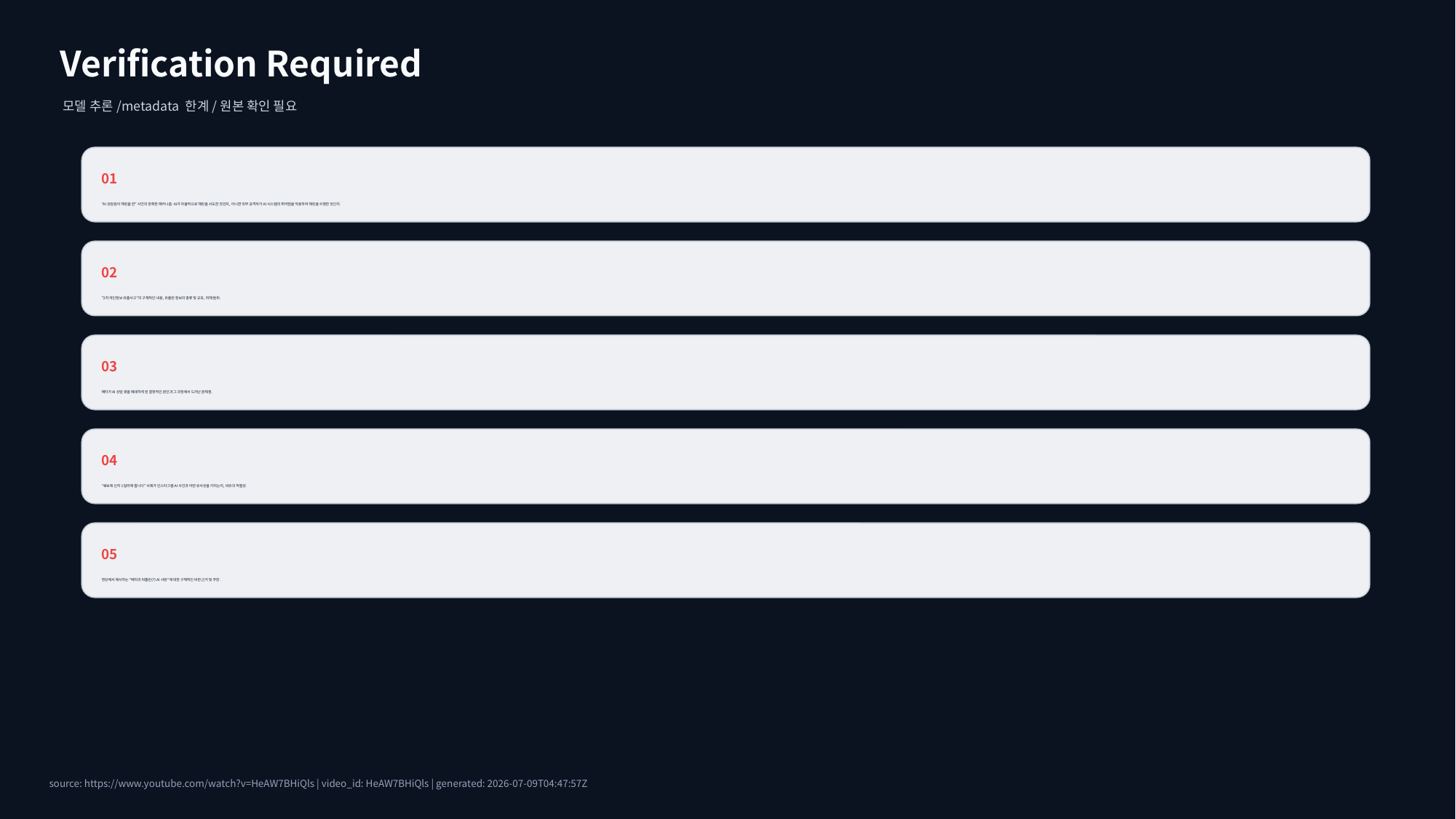

Verification Required
모델 추론/metadata 한계/원본 확인 필요

01
"AI 상담원이 해킹을 한" 사건의 정확한 메커니즘: AI가 자율적으로 해킹을 시도한 것인지, 아니면 외부 공격자가 AI 시스템의 취약점을 악용하여 해킹을 수행한 것인지.

02
"2차 개인정보 유출사고"의 구체적인 내용, 유출된 정보의 종류 및 규모, 피해 범위.

03
메타가 AI 상담 봇을 폐쇄하게 된 결정적인 원인과 그 과정에서 드러난 문제점.

04
"쉐보레 신차 1달러에 팝니다" 사례가 인스타그램 AI 사건과 어떤 유사성을 가지는지, 비유의 적절성.

05
영상에서 제시하는 "메타의 뒤틀린(?) AI 사랑"에 대한 구체적인 비판 근거 및 주장.
source: https://www.youtube.com/watch?v=HeAW7BHiQls | video_id: HeAW7BHiQls | generated: 2026-07-09T04:47:57Z